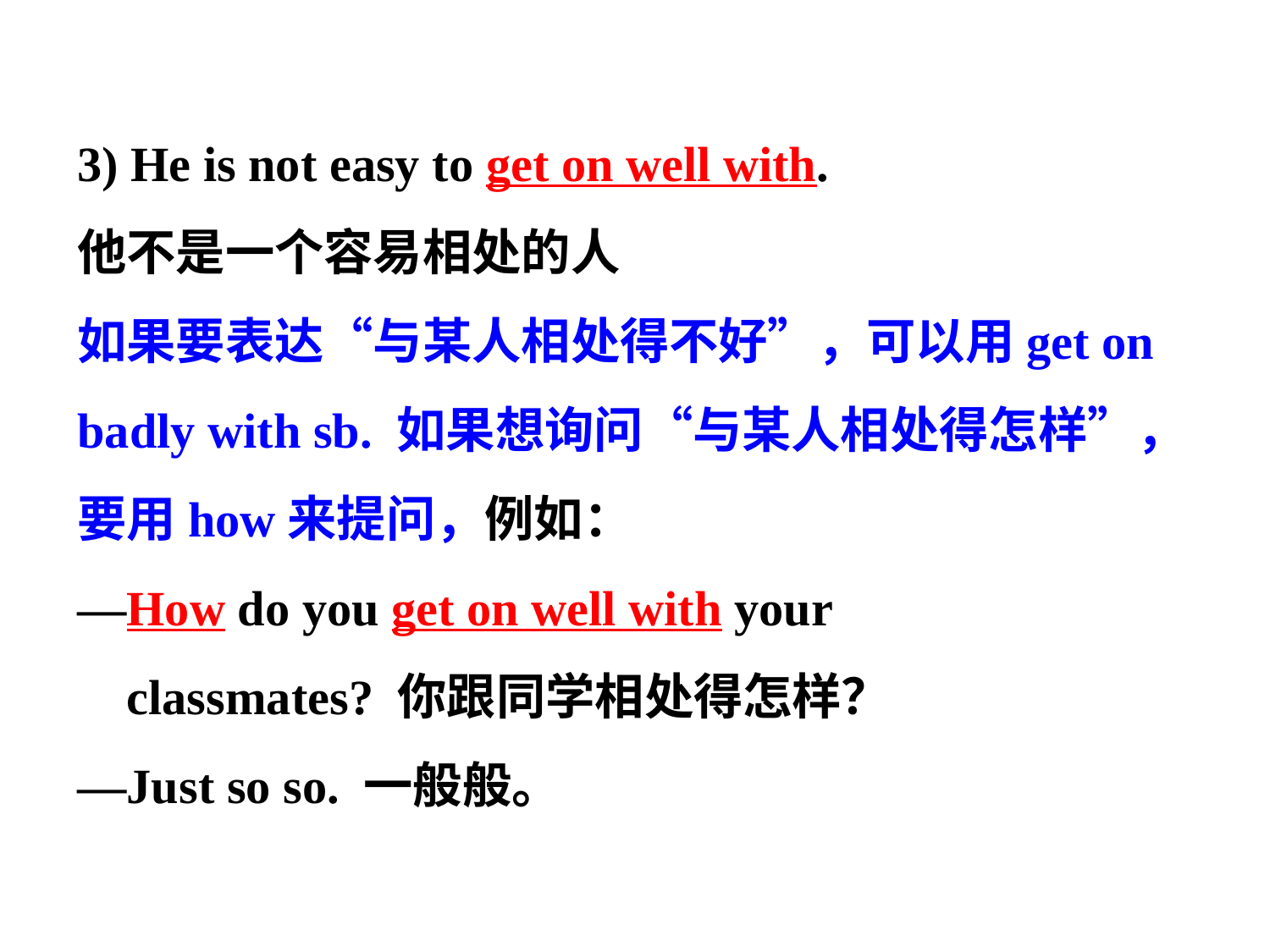

3) He is not easy to get on well with.
他不是一个容易相处的人
如果要表达“与某人相处得不好”，可以用get on badly with sb. 如果想询问“与某人相处得怎样”，要用how来提问，例如：
—How do you get on well with your
    classmates? 你跟同学相处得怎样？
—Just so so. 一般般。